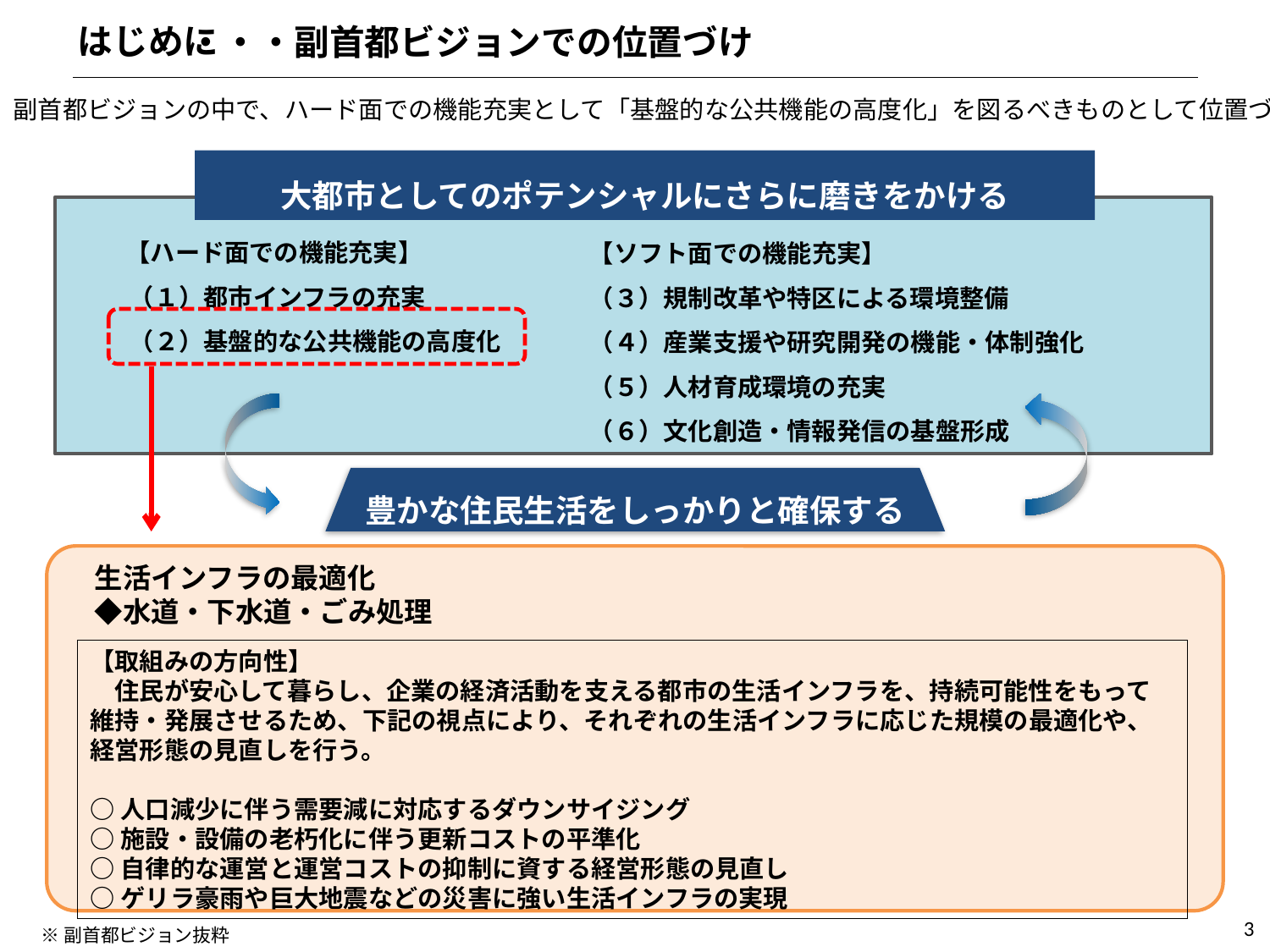

はじめに
・・・副首都ビジョンでの位置づけ
副首都ビジョンの中で、ハード面での機能充実として「基盤的な公共機能の高度化」を図るべきものとして位置づけ。
大都市としてのポテンシャルにさらに磨きをかける

　【ハード面での機能充実】
　（１）都市インフラの充実
　（２）基盤的な公共機能の高度化
【ソフト面での機能充実】
（３）規制改革や特区による環境整備
（４）産業支援や研究開発の機能・体制強化
（５）人材育成環境の充実
（６）文化創造・情報発信の基盤形成

豊かな住民生活をしっかりと確保する

　生活インフラの最適化
　◆⽔道・下⽔道・ごみ処理
【取組みの方向性】
　住⺠が安⼼して暮らし、企業の経済活動を⽀える都市の⽣活インフラを、持続可能性をもって維持・発展させるため、下記の視点により、それぞれの⽣活インフラに応じた規模の最適化や、経営形態の⾒直しを⾏う。

○人口減少に伴う需要減に対応するダウンサイジング
○施設・設備の⽼朽化に伴う更新コストの平準化
○⾃律的な運営と運営コストの抑制に資する経営形態の⾒直し
○ゲリラ豪雨や巨大地震などの災害に強い生活インフラの実現
3
※副首都ビジョン抜粋